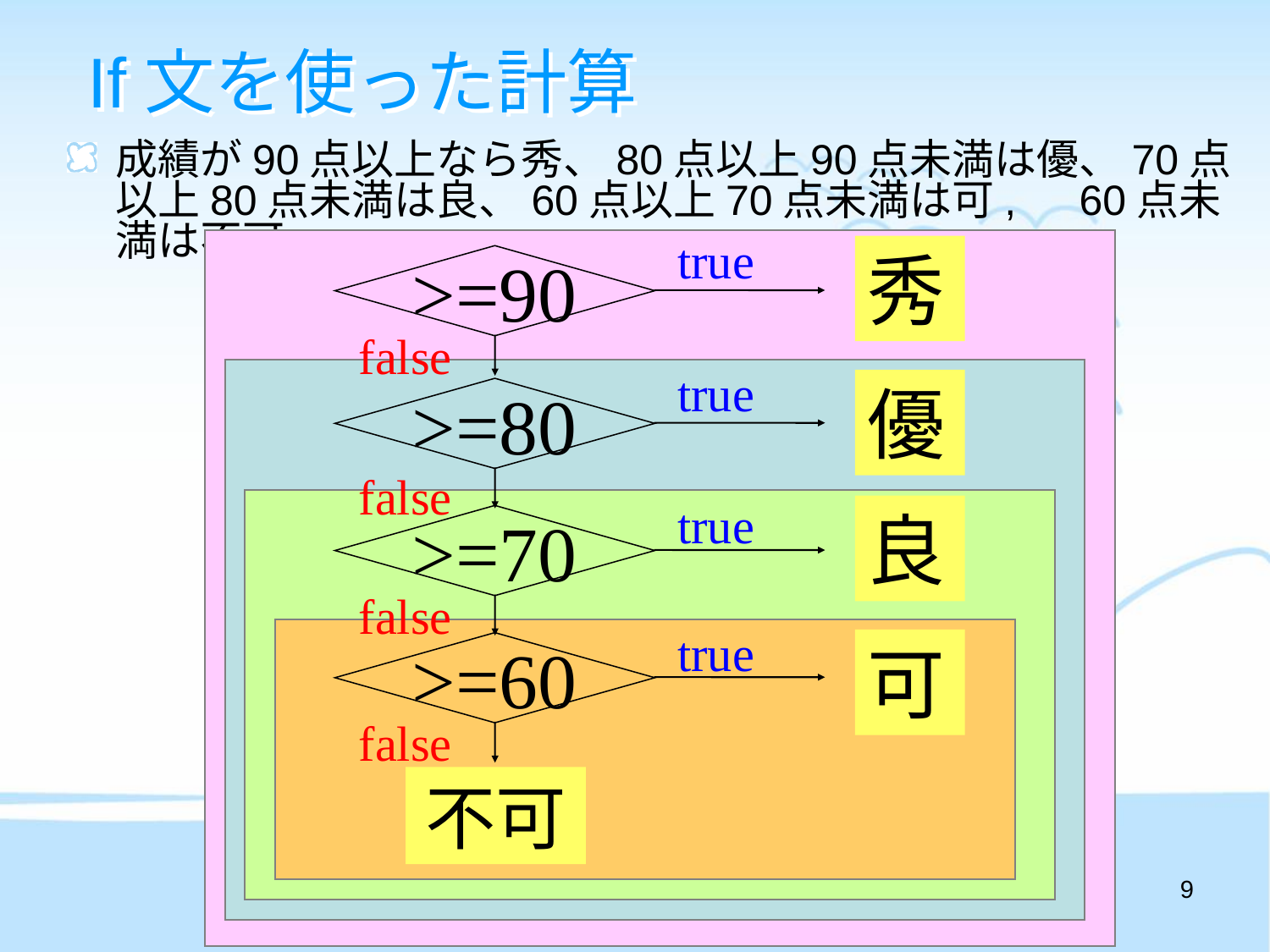

# If文を使った計算
成績が90点以上なら秀、80点以上90点未満は優、70点以上80点未満は良、60点以上70点未満は可,　60点未満は不可

true

秀
>=90
false

>=80
true

優
false

>=70
true

良
false

>=60
true

可
false

不可
9